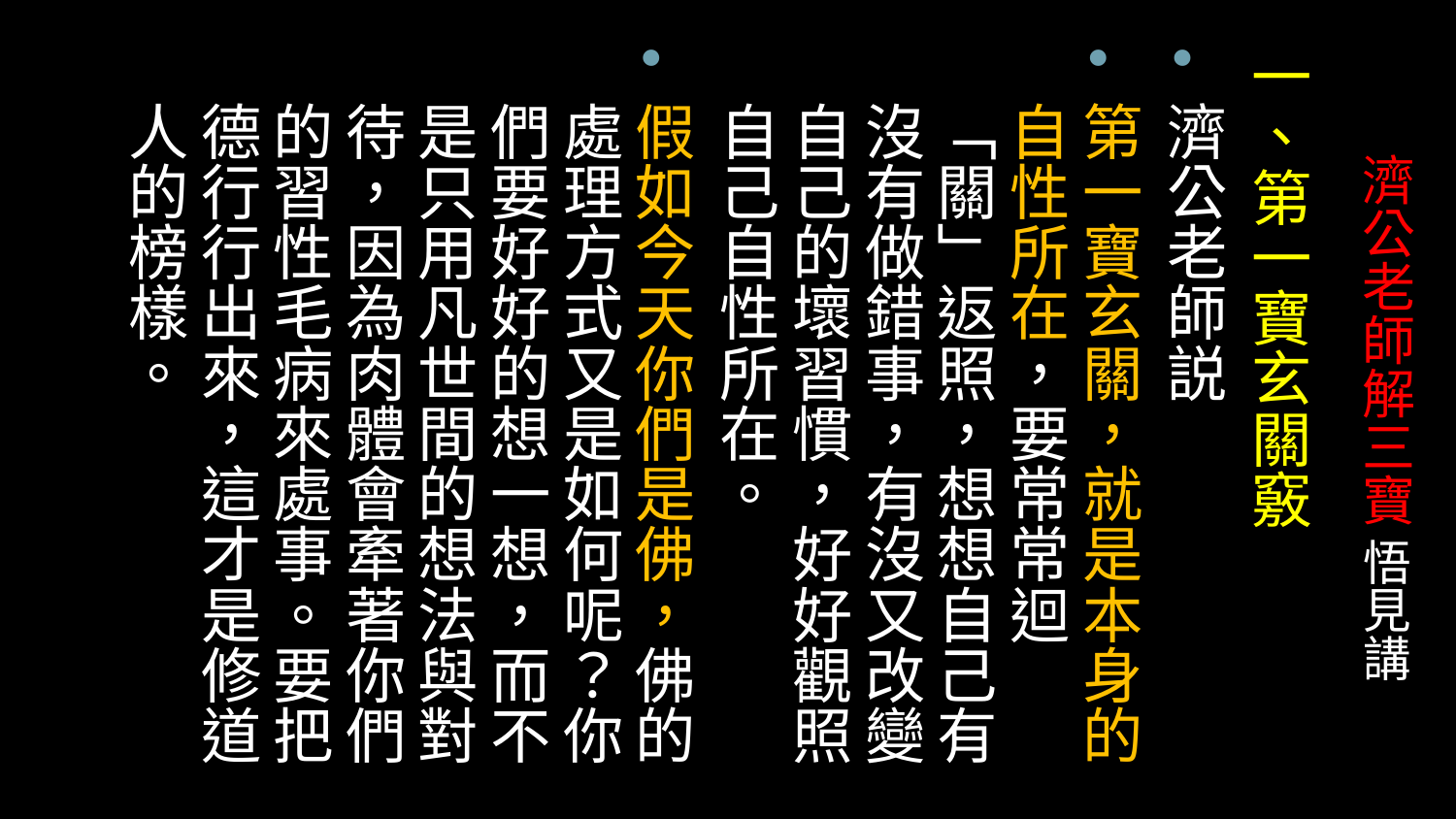

一、第一寶玄關竅
濟公老師説
第一寶玄關，就是本身的自性所在，要常常迴「關」返照，想想自己有沒有做錯事，有沒又改變自己的壞習慣，好好觀照自己自性所在。
假如今天你們是佛，佛的處理方式又是如何呢？你們要好好的想一想，而不是只用凡世間的想法與對待，因為肉體會牽著你們的習性毛病來處事。要把德行行出來，這才是修道人的榜樣。

# 濟公老師解三寶 悟見講